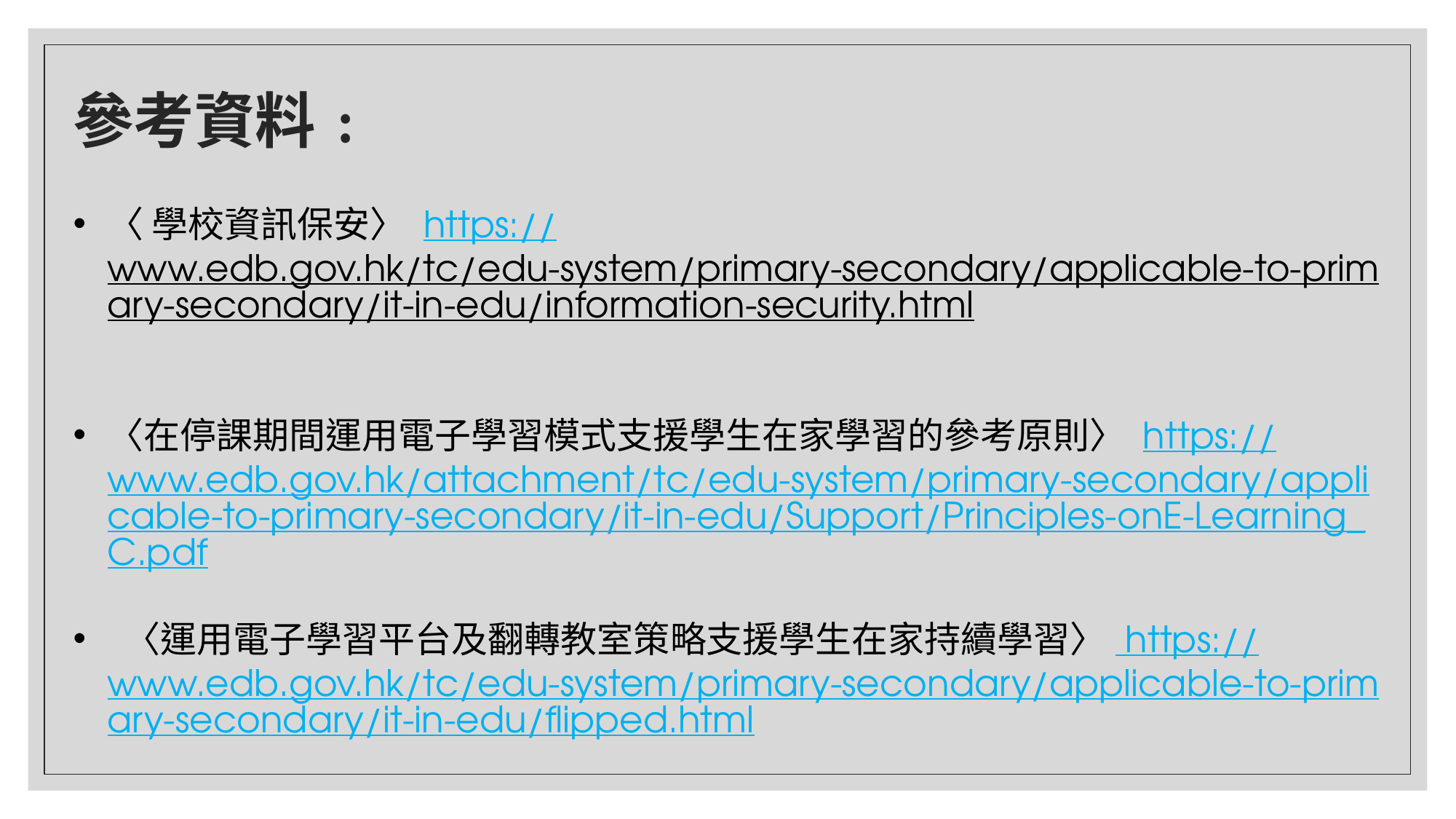

# 參考資料﹕

〈 學校資訊保安〉 https://www.edb.gov.hk/tc/edu-system/primary-secondary/applicable-to-primary-secondary/it-in-edu/information-security.html

〈在停課期間運用電子學習模式支援學生在家學習的參考原則〉 https://www.edb.gov.hk/attachment/tc/edu-system/primary-secondary/applicable-to-primary-secondary/it-in-edu/Support/Principles-onE-Learning_C.pdf

 〈運用電子學習平台及翻轉教室策略支援學生在家持續學習〉 https://www.edb.gov.hk/tc/edu-system/primary-secondary/applicable-to-primary-secondary/it-in-edu/flipped.html